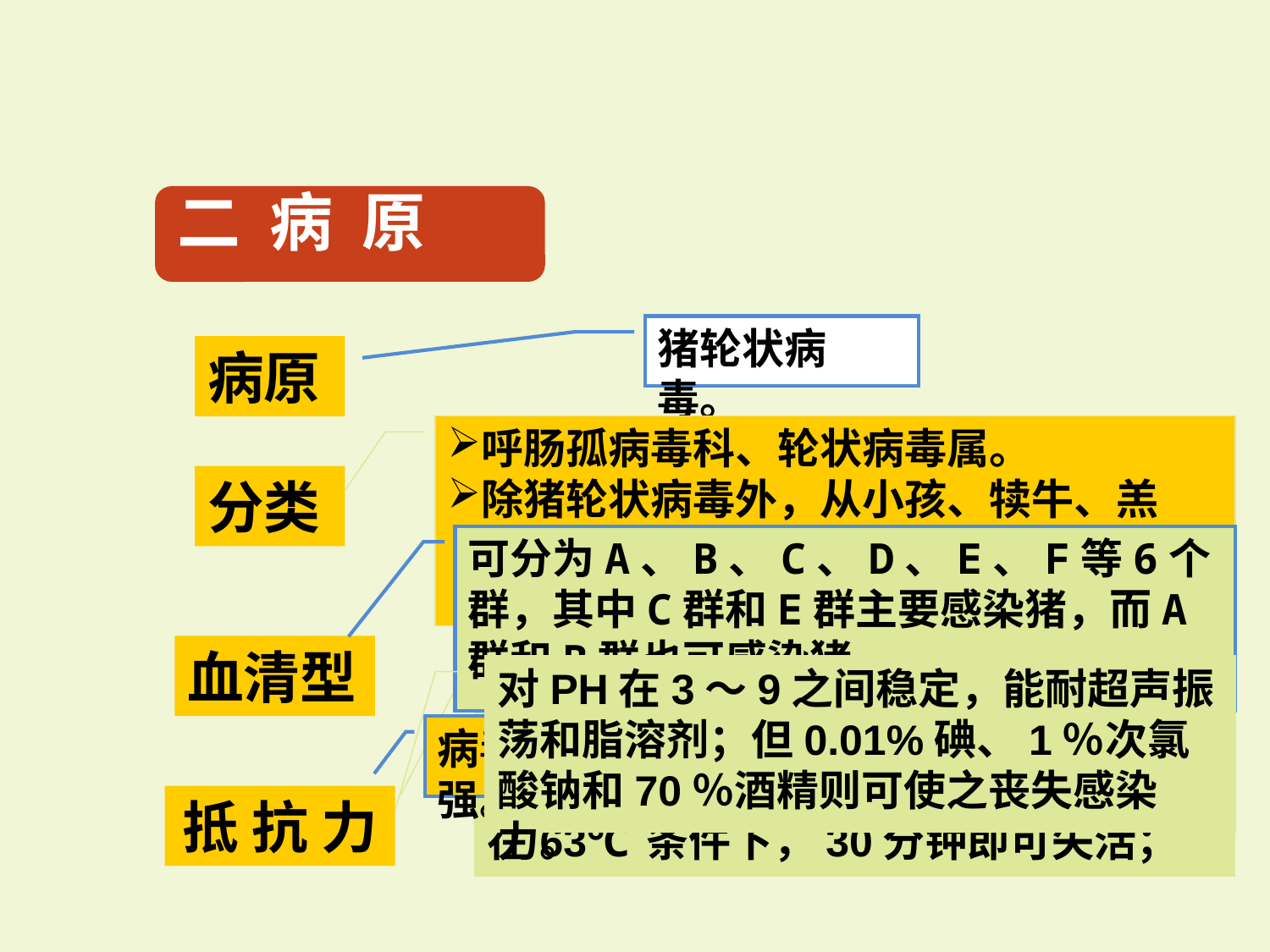

二  病  原

猪轮状病毒。
病原
呼肠孤病毒科、轮状病毒属。
除猪轮状病毒外，从小孩、犊牛、羔羊、马驹分离的轮状病毒也可感染仔猪，引起不同程度的症状。
分类
可分为A、B、C、D、E、F等6个群，其中C群和E群主要感染猪，而A群和B群也可感染猪。
血清型
在18～20℃的粪便和乳汁中，能存活7～9个月；在室温中能保存7个月；加热60℃时，需30分钟才能存活，但在63℃条件下，30分钟即可失活；
对PH在3～9之间稳定，能耐超声振荡和脂溶剂；但0.01%碘、1％次氯酸钠和70％酒精则可使之丧失感染力。
病毒对外界环境和理化因素的抵抗力较强。
抵 抗 力